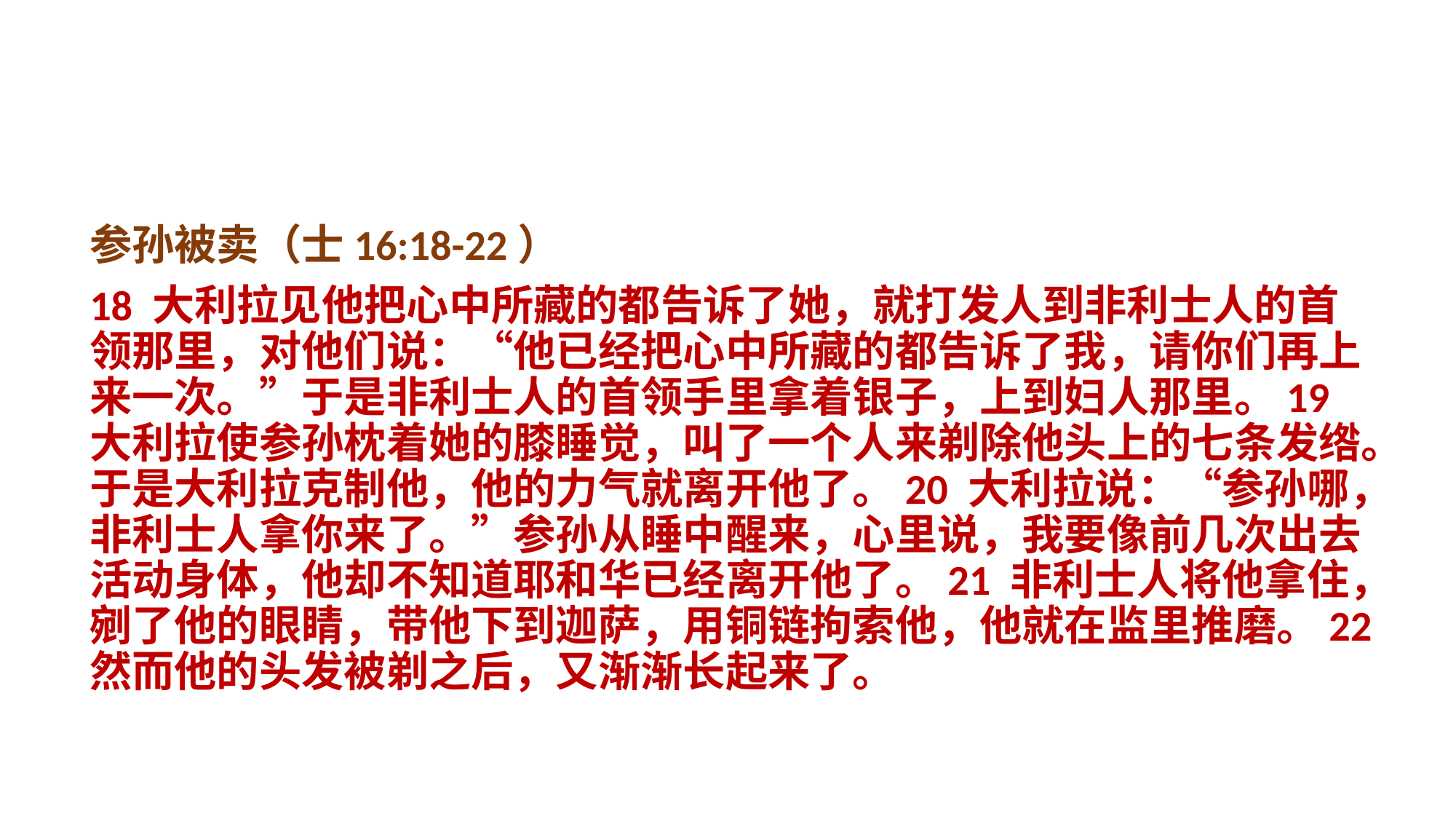

参孙被卖（士16:18-22）
18 大利拉见他把心中所藏的都告诉了她，就打发人到非利士人的首领那里，对他们说：“他已经把心中所藏的都告诉了我，请你们再上来一次。”于是非利士人的首领手里拿着银子，上到妇人那里。19 大利拉使参孙枕着她的膝睡觉，叫了一个人来剃除他头上的七条发绺。于是大利拉克制他，他的力气就离开他了。20 大利拉说：“参孙哪，非利士人拿你来了。”参孙从睡中醒来，心里说，我要像前几次出去活动身体，他却不知道耶和华已经离开他了。21 非利士人将他拿住，剜了他的眼睛，带他下到迦萨，用铜链拘索他，他就在监里推磨。22 然而他的头发被剃之后，又渐渐长起来了。